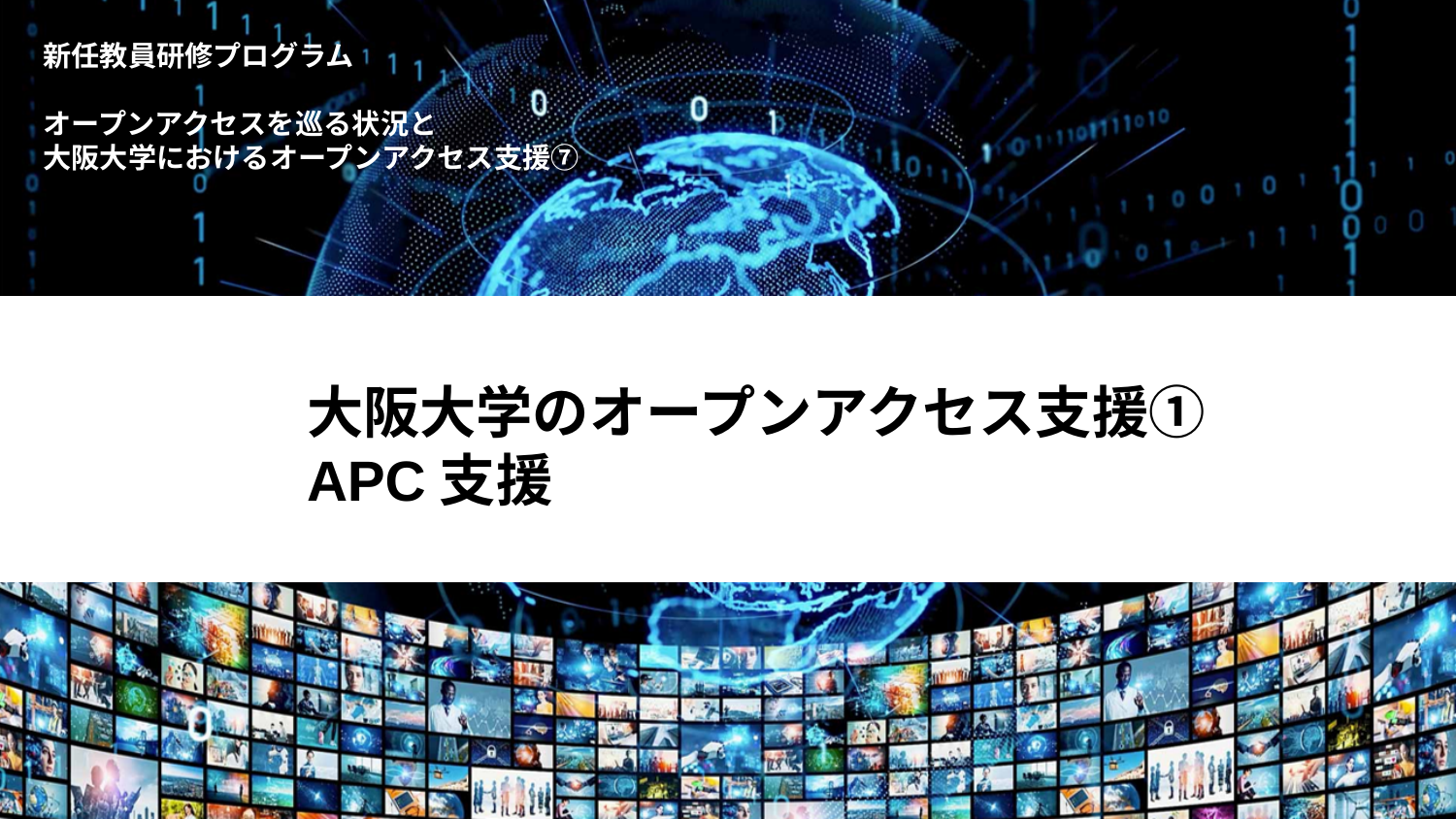

新任教員研修プログラム
オープンアクセスを巡る状況と
大阪大学におけるオープンアクセス支援⑦
# 大阪大学のオープンアクセス支援①APC支援